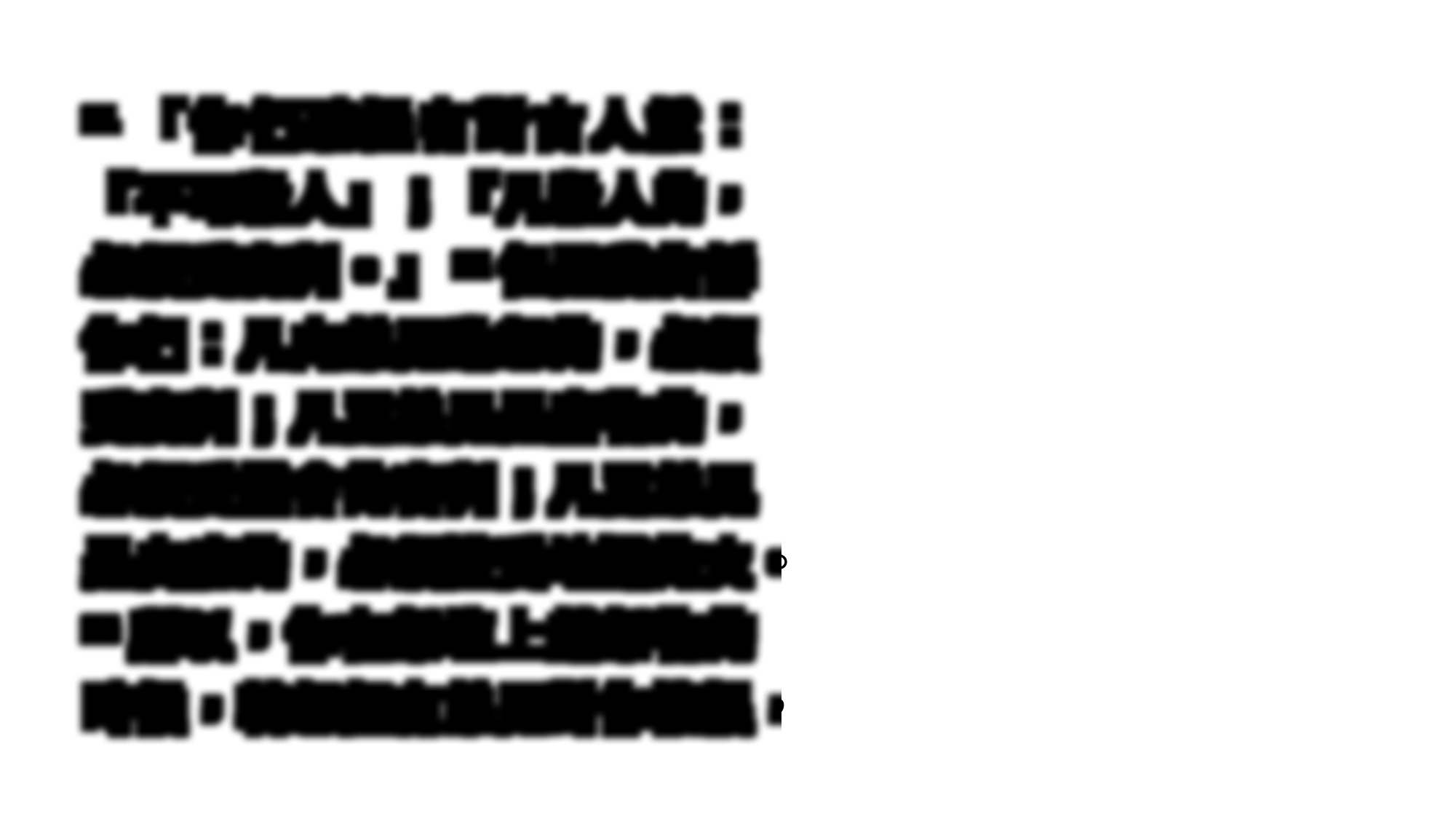

21「你們聽過有對古人說：『不可殺人』；『凡殺人的，必須受審判。』22但是我告訴你們：凡向弟兄動怒的，必須受審判；凡罵弟兄是廢物的，必須受議會的審判；凡罵弟兄是白痴的，必須遭受地獄的火。23所以，你在祭壇上獻祭物的時候，若想起有弟兄對你懷恨，